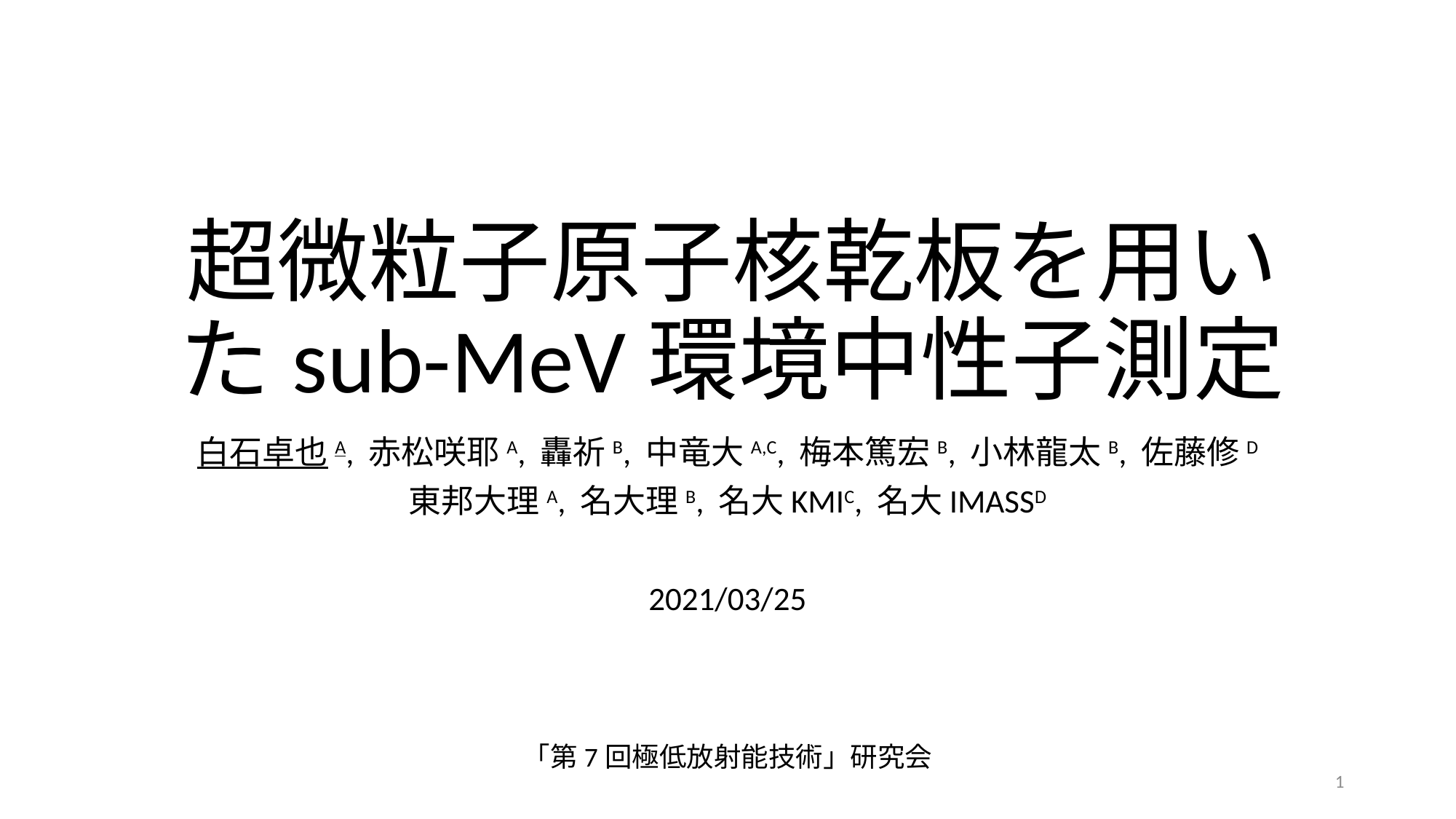

# 超微粒子原子核乾板を用いたsub-MeV環境中性子測定
白石卓也A, 赤松咲耶A, 轟祈B, 中竜大A,C, 梅本篤宏B, 小林龍太B, 佐藤修D
東邦大理A, 名大理B, 名大KMIC, 名大IMASSD

2021/03/25
「第7回極低放射能技術」研究会
1